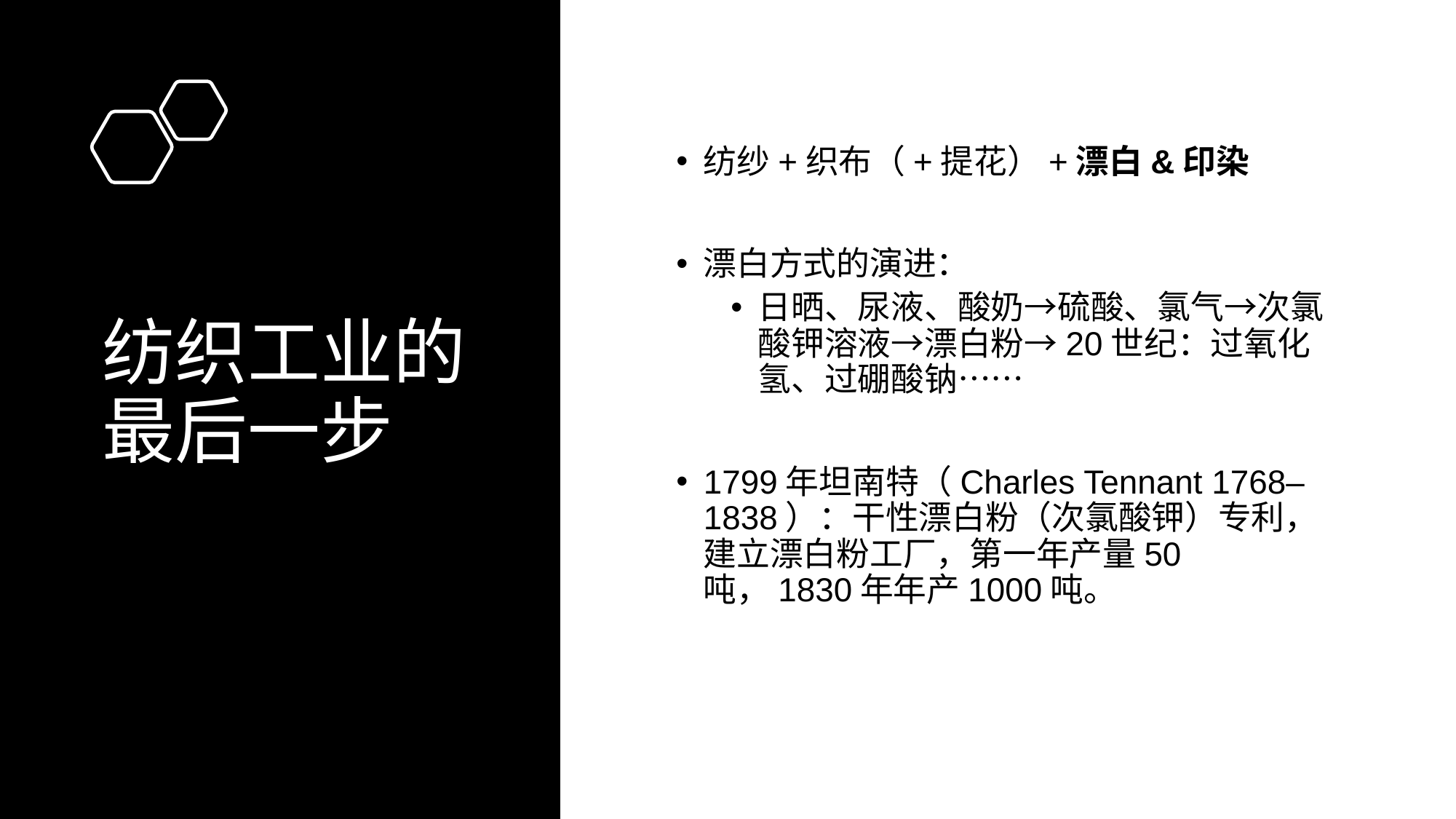

# 纺织工业的最后一步
纺纱+织布（+提花）+漂白&印染

漂白方式的演进：
日晒、尿液、酸奶→硫酸、氯气→次氯酸钾溶液→漂白粉→20世纪：过氧化氢、过硼酸钠……

1799年坦南特（Charles Tennant 1768–1838）：干性漂白粉（次氯酸钾）专利，建立漂白粉工厂，第一年产量50吨，1830年年产1000吨。